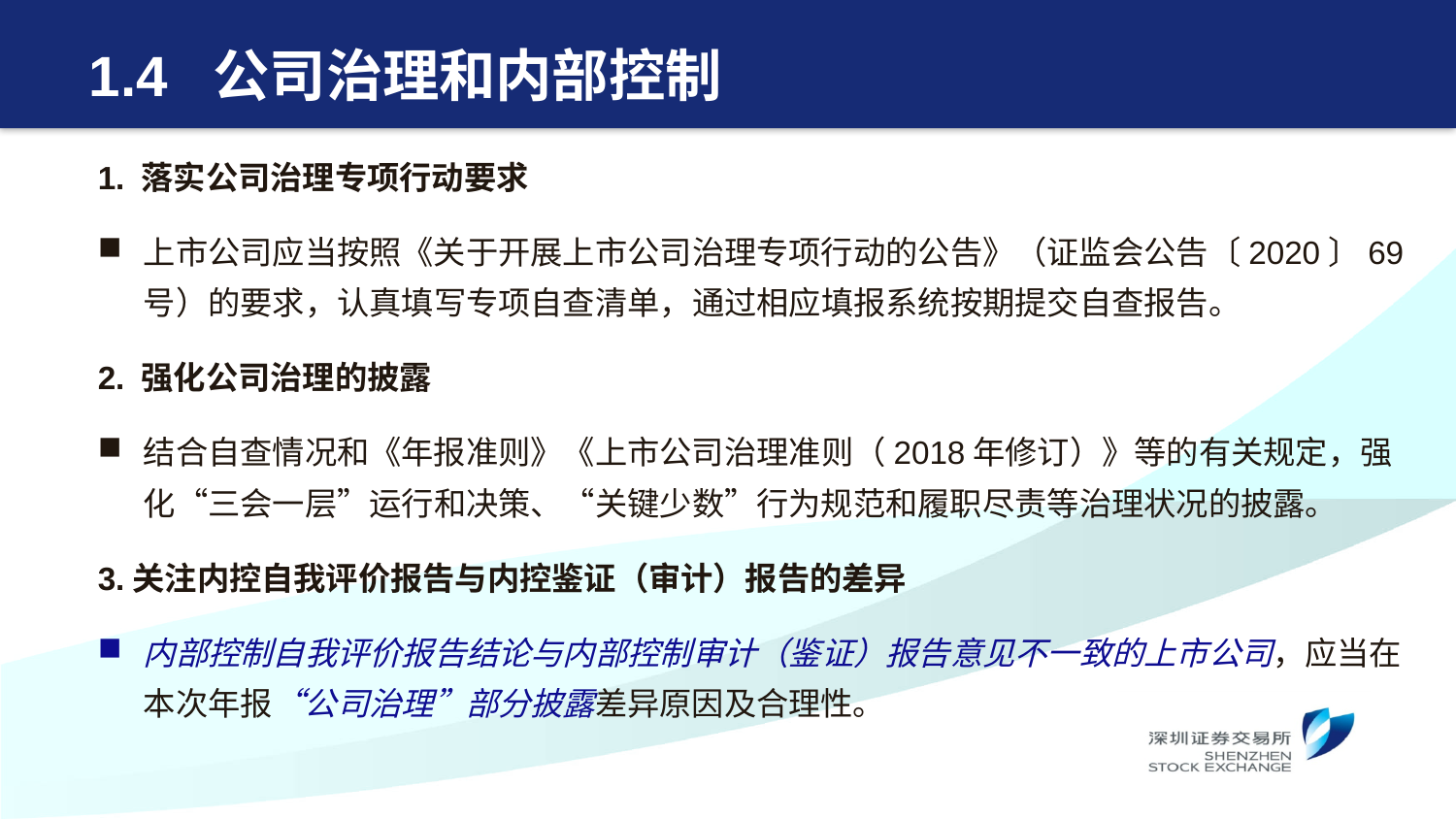

# 1.4  公司治理和内部控制
1. 落实公司治理专项行动要求
上市公司应当按照《关于开展上市公司治理专项行动的公告》（证监会公告〔2020〕69号）的要求，认真填写专项自查清单，通过相应填报系统按期提交自查报告。
2. 强化公司治理的披露
结合自查情况和《年报准则》《上市公司治理准则（2018年修订）》等的有关规定，强化“三会一层”运行和决策、“关键少数”行为规范和履职尽责等治理状况的披露。
3.关注内控自我评价报告与内控鉴证（审计）报告的差异
内部控制自我评价报告结论与内部控制审计（鉴证）报告意见不一致的上市公司，应当在本次年报“公司治理”部分披露差异原因及合理性。